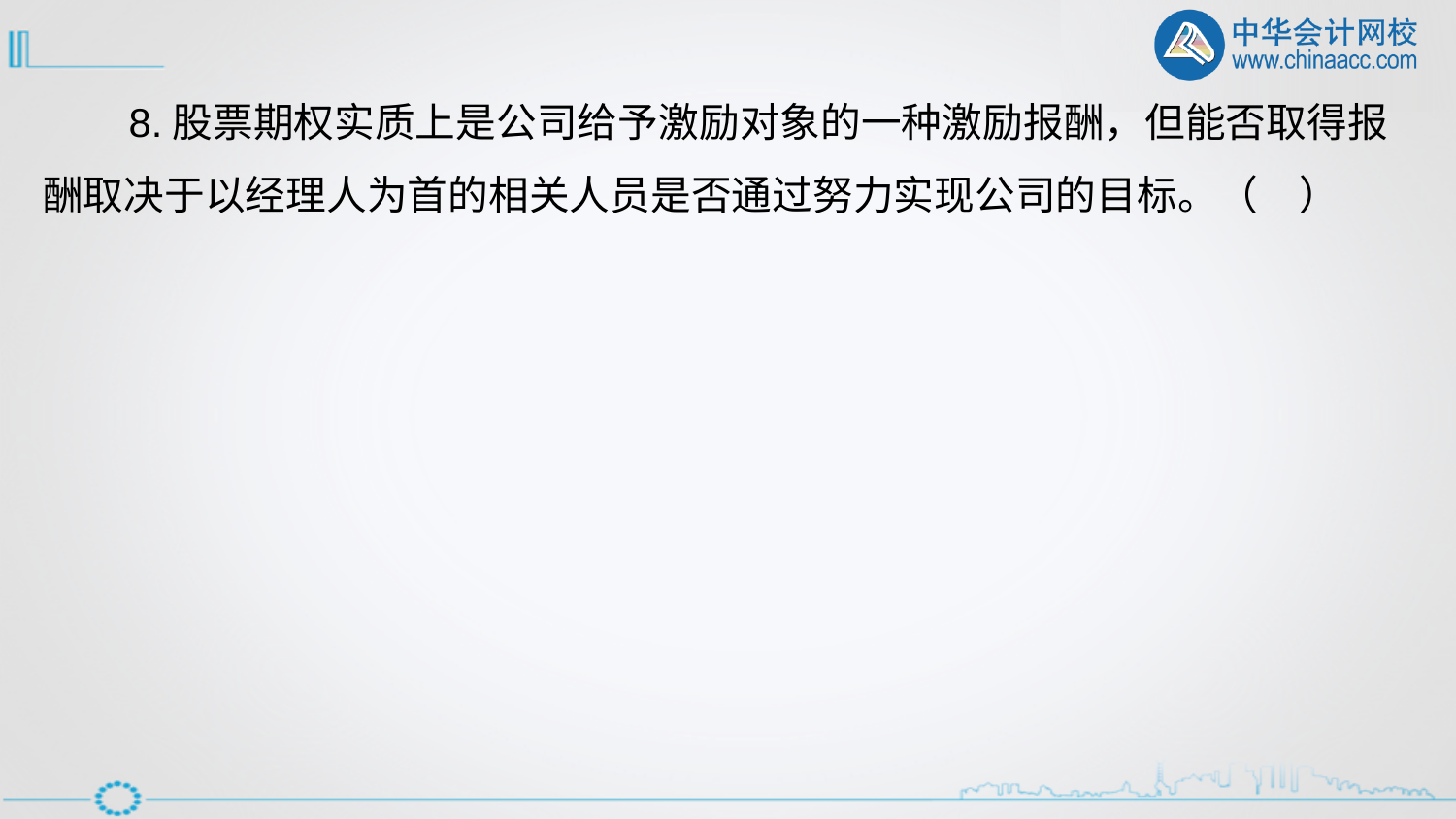

8.股票期权实质上是公司给予激励对象的一种激励报酬，但能否取得报酬取决于以经理人为首的相关人员是否通过努力实现公司的目标。（　）